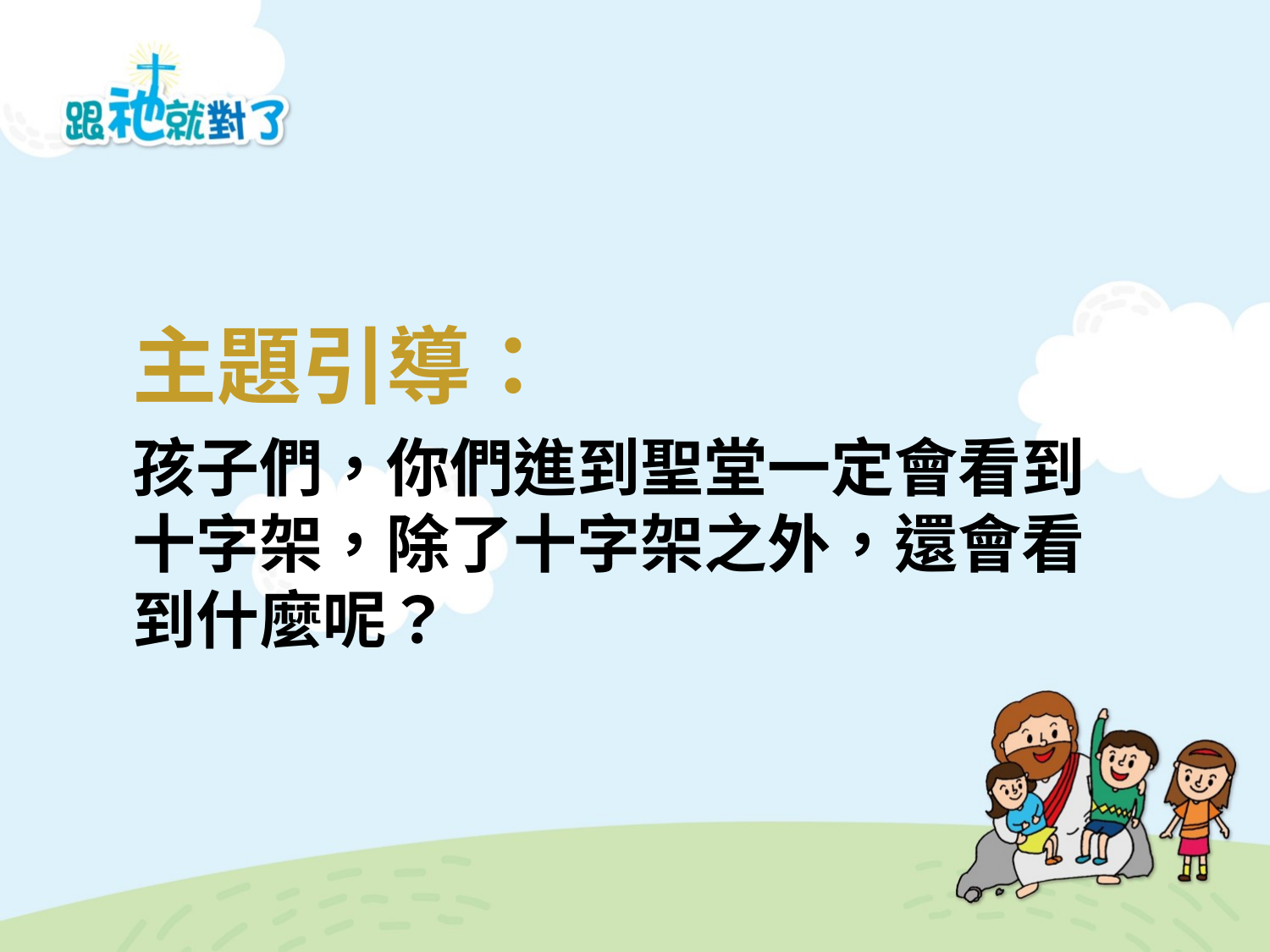

主題引導：
孩子們，你們進到聖堂一定會看到十字架，除了十字架之外，還會看到什麼呢？